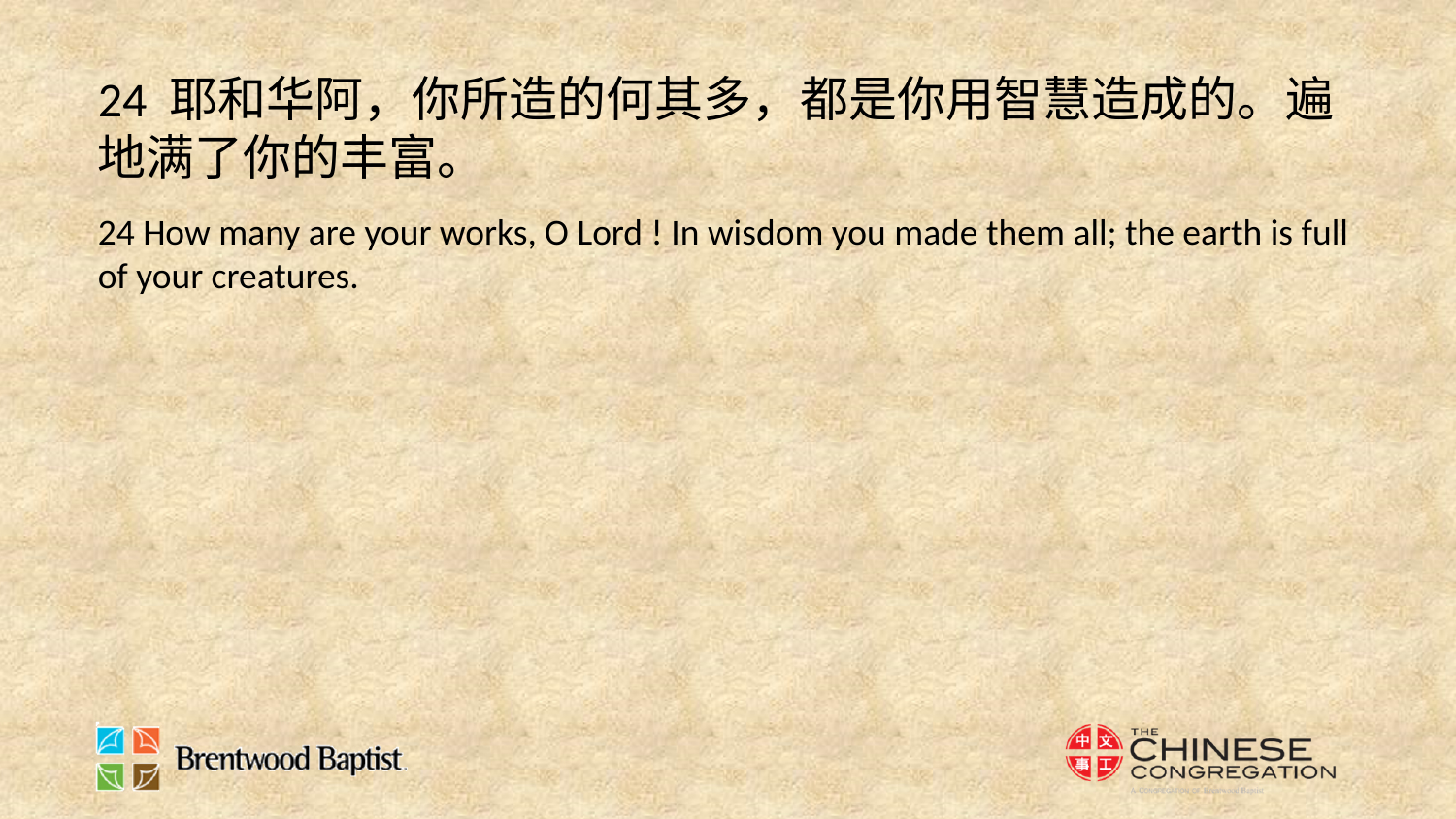

24 耶和华阿，你所造的何其多，都是你用智慧造成的。遍地满了你的丰富。

24 How many are your works, O Lord ! In wisdom you made them all; the earth is full of your creatures.